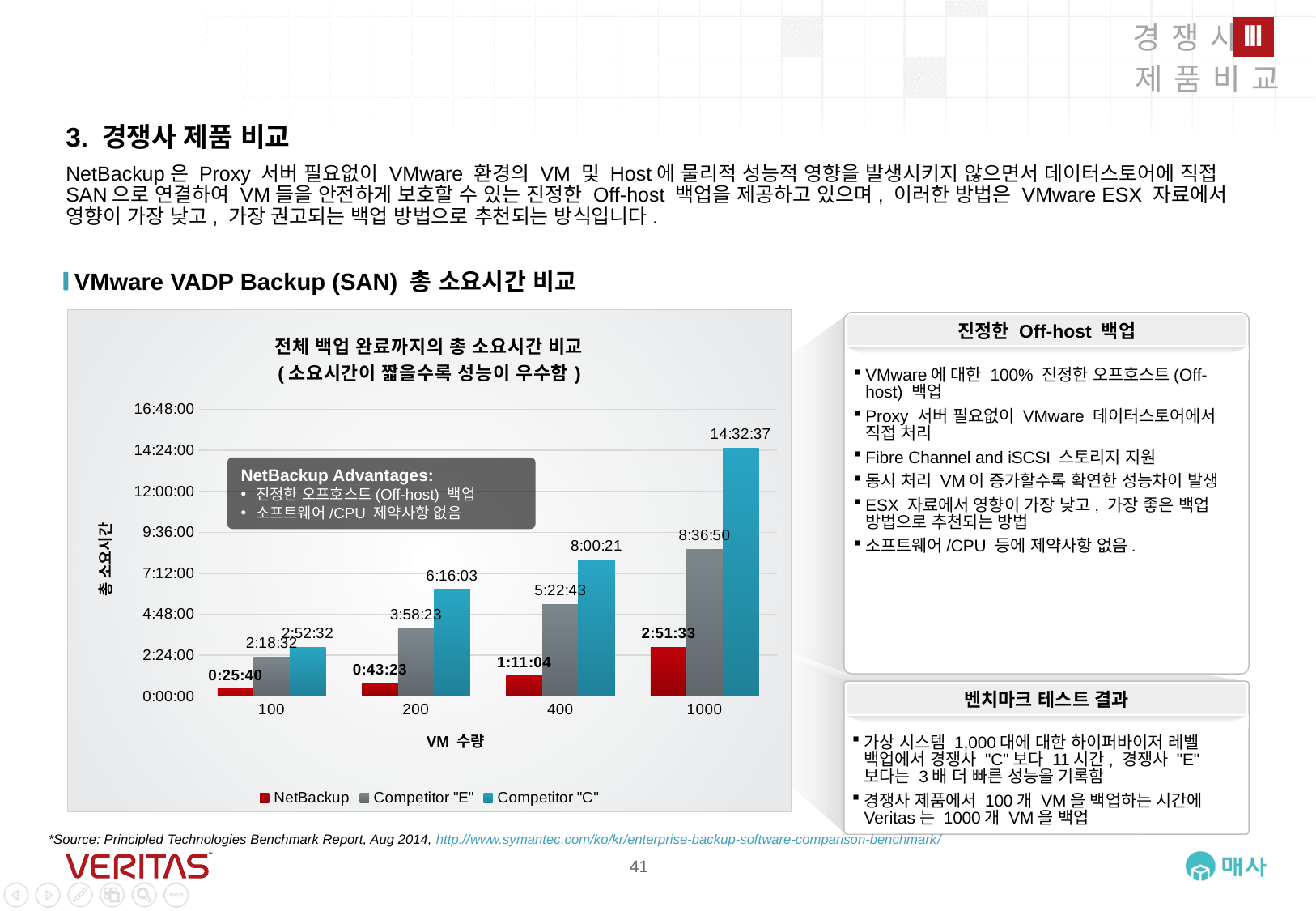

III
경쟁사
제품비교
# 3. 경쟁사 제품 비교
NetBackup은 Proxy 서버 필요없이 VMware 환경의 VM 및 Host에 물리적 성능적 영향을 발생시키지 않으면서 데이터스토어에 직접 SAN으로 연결하여 VM들을 안전하게 보호할 수 있는 진정한 Off-host 백업을 제공하고 있으며, 이러한 방법은 VMware ESX 자료에서 영향이 가장 낮고, 가장 권고되는 백업 방법으로 추천되는 방식입니다.
VMware VADP Backup (SAN) 총 소요시간 비교

### Chart: 전체 백업 완료까지의 총 소요시간 비교 (소요시간이 짧을수록 성능이 우수함)

| Category | NetBackup | Competitor "E" | Competitor "C" |
|---|---|---|---|
| 100 | 0.017824074074074076 | 0.0962037037037037 | 0.11981481481481482 |
| 200 | 0.030127314814814815 | 0.1655439814814815 | 0.26114583333333335 |
| 400 | 0.04935185185185185 | 0.2241087962962963 | 0.3335763888888889 |
| 1000 | 0.11913194444444446 | 0.35891203703703706 | 0.6059837962962963 |
VMware에 대한 100% 진정한 오프호스트(Off-host) 백업
Proxy 서버 필요없이 VMware 데이터스토어에서 직접 처리
Fibre Channel and iSCSI 스토리지 지원
동시 처리 VM이 증가할수록 확연한 성능차이 발생
ESX 자료에서 영향이 가장 낮고, 가장 좋은 백업 방법으로 추천되는 방법
소프트웨어/CPU 등에 제약사항 없음.
진정한 Off-host 백업

NetBackup Advantages:
진정한 오프호스트(Off-host) 백업
소프트웨어/CPU 제약사항 없음

가상 시스템 1,000대에 대한 하이퍼바이저 레벨 백업에서 경쟁사 "C"보다 11시간, 경쟁사 "E"보다는 3배 더 빠른 성능을 기록함
경쟁사 제품에서 100개 VM을 백업하는 시간에 Veritas는 1000개 VM을 백업
벤치마크 테스트 결과

*Source: Principled Technologies Benchmark Report, Aug 2014, http://www.symantec.com/ko/kr/enterprise-backup-software-comparison-benchmark/

41